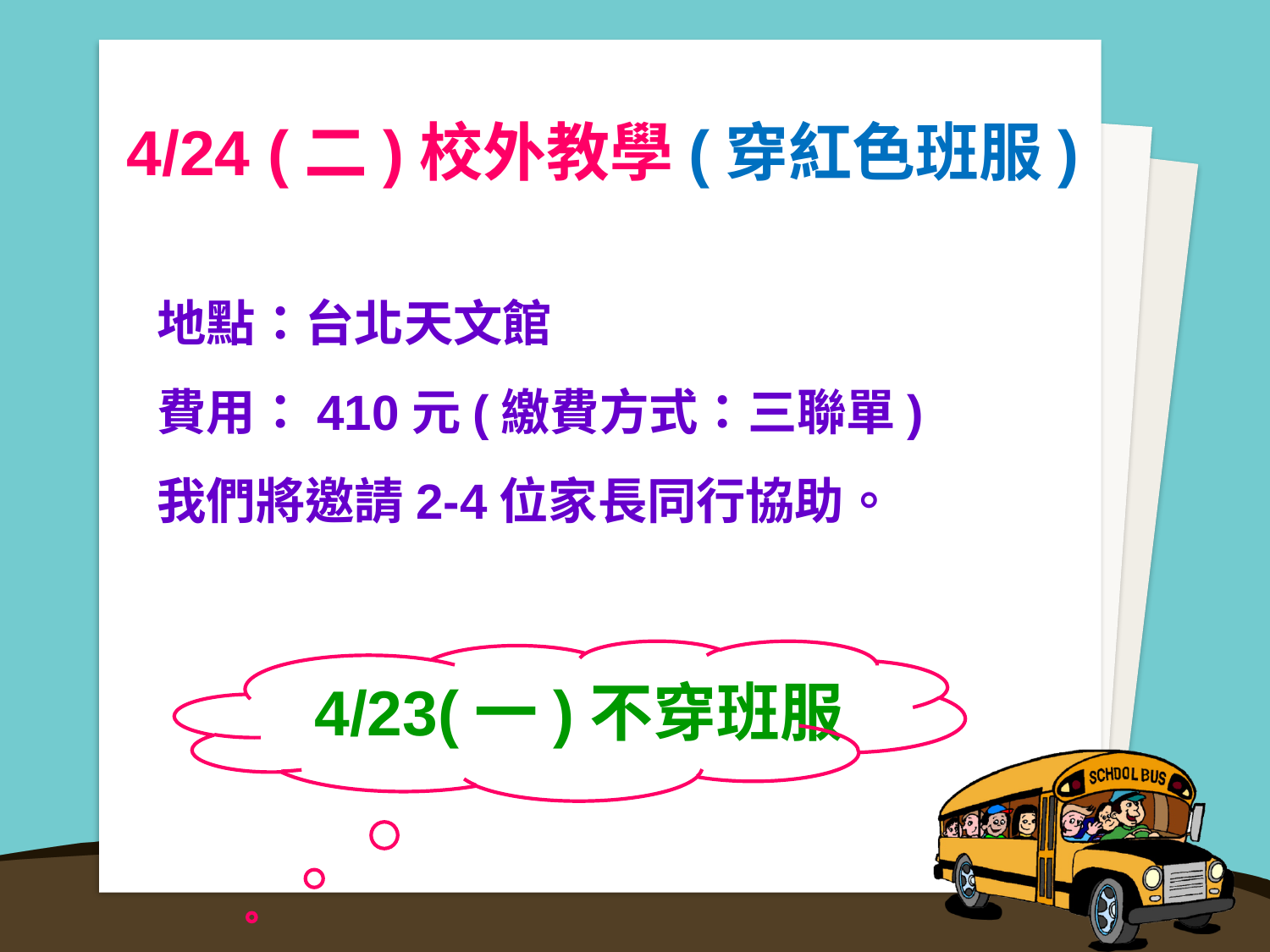

4/24 (二)校外教學(穿紅色班服)
地點：台北天文館
費用：410元(繳費方式：三聯單)
我們將邀請2-4位家長同行協助。

4/23(一)不穿班服